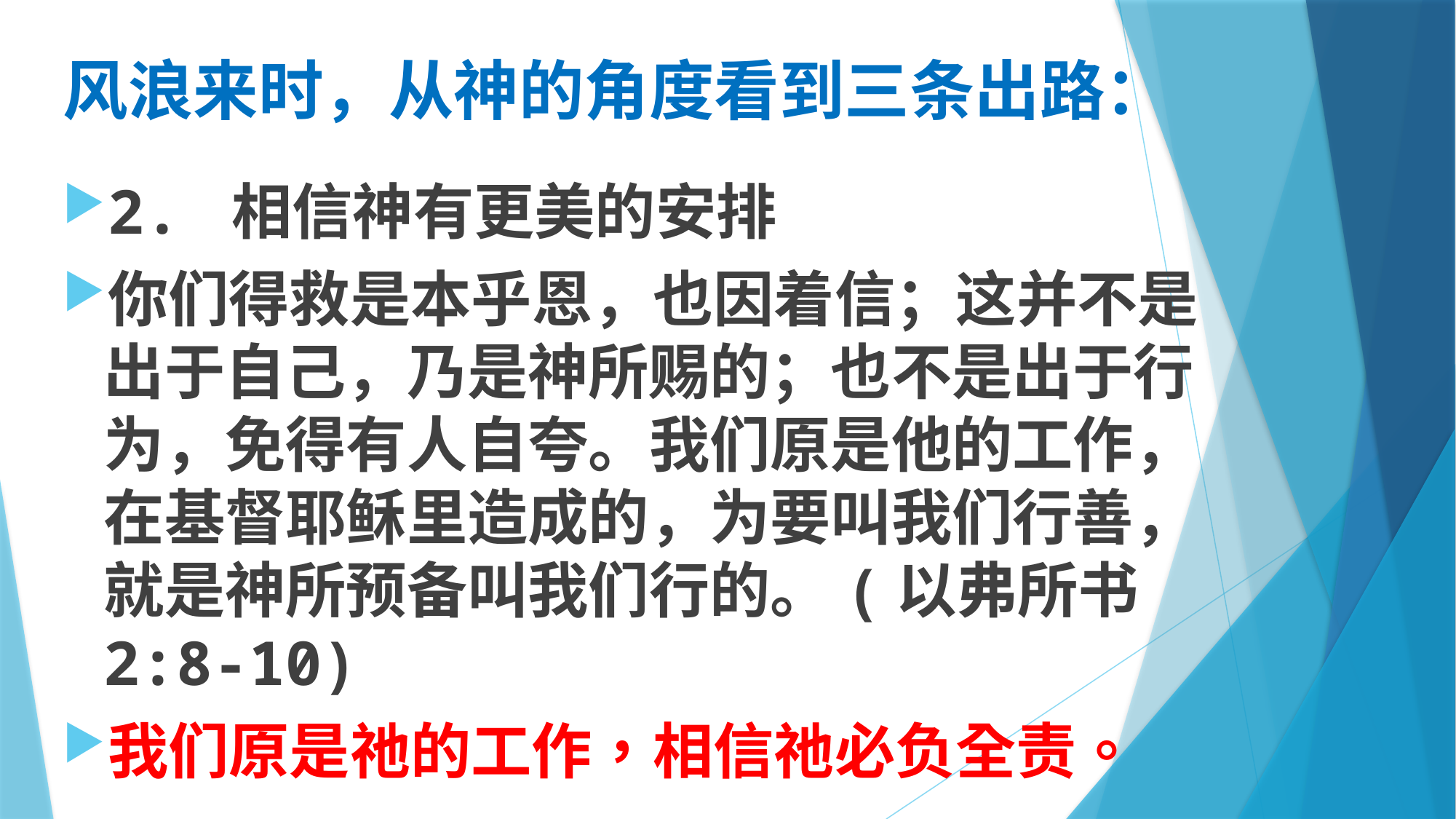

# 风浪来时，从神的角度看到三条出路：
2. 相信神有更美的安排
你们得救是本乎恩，也因着信；这并不是出于自己，乃是神所赐的；也不是出于行为，免得有人自夸。我们原是他的工作，在基督耶稣里造成的，为要叫我们行善，就是神所预备叫我们行的。(以弗所书 2:8-10)
我们原是祂的工作，相信祂必负全责。